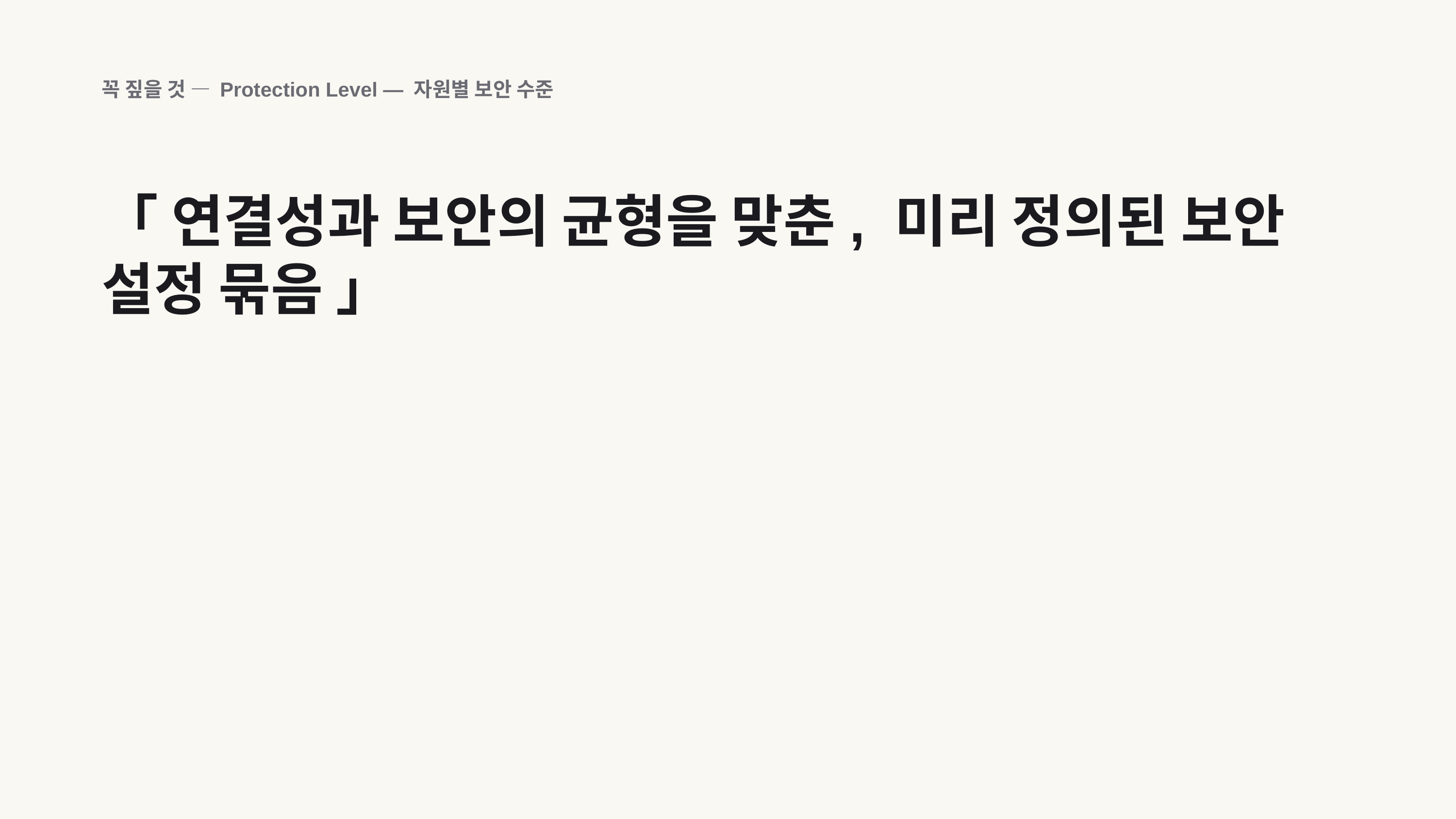

꼭 짚을 것 — Protection Level — 자원별 보안 수준
「 연결성과 보안의 균형을 맞춘, 미리 정의된 보안 설정 묶음 」